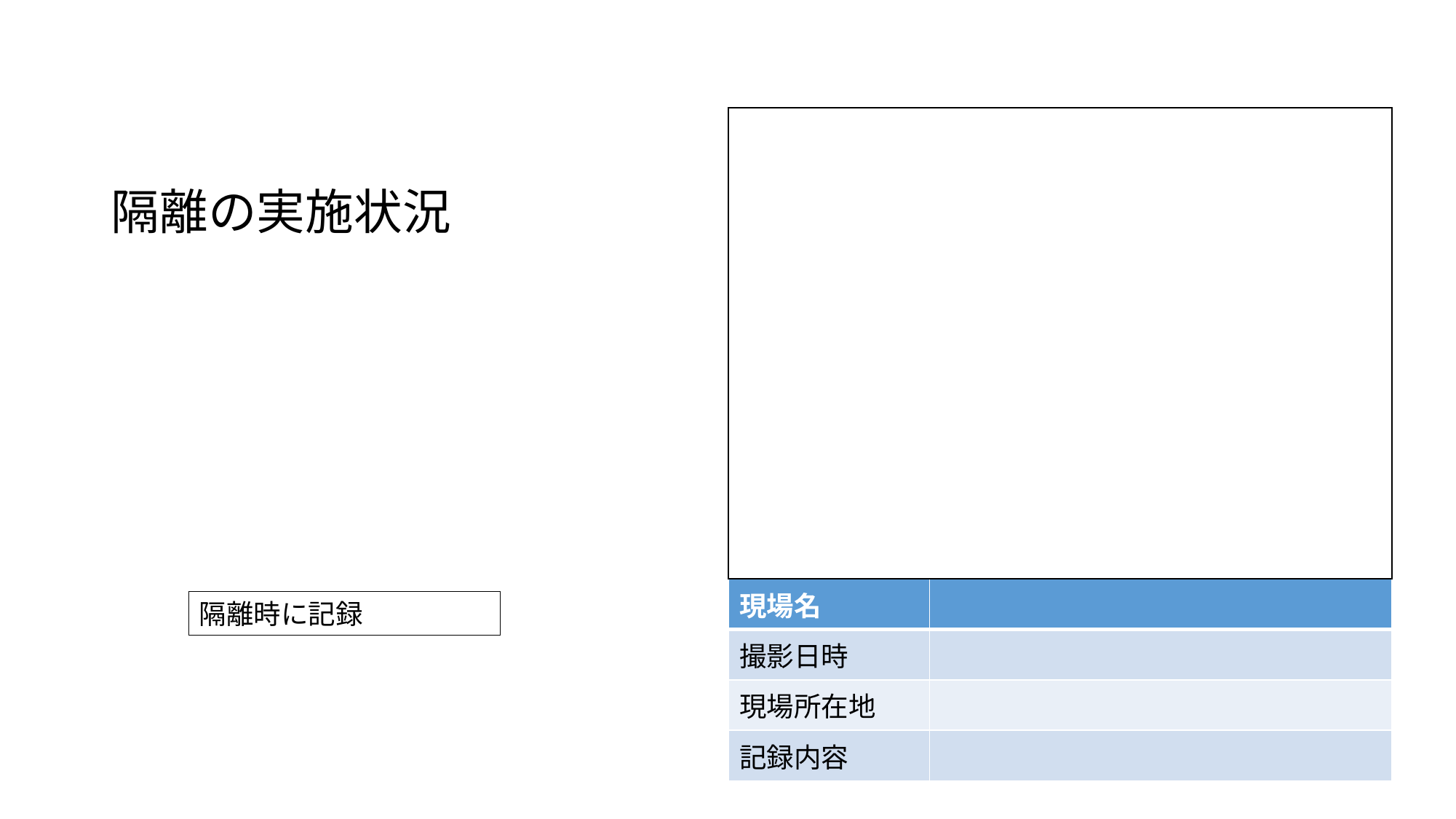

# 隔離の実施状況

| 現場名 |  |
| --- | --- |
| 撮影日時 |  |
| 現場所在地 |  |
| 記録内容 |  |
隔離時に記録